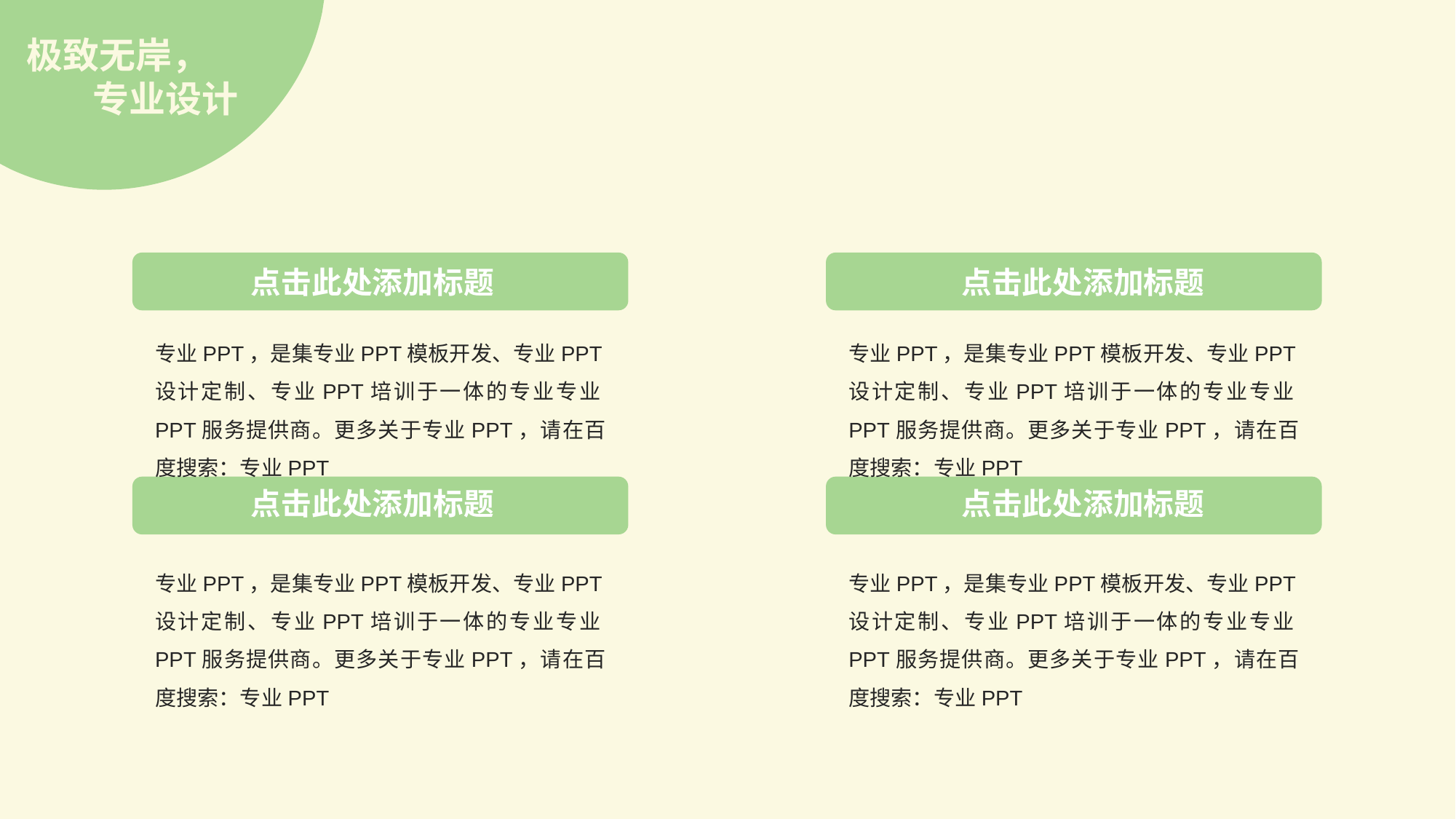

极致无岸，
       专业设计

点击此处添加标题
点击此处添加标题
专业PPT，是集专业PPT模板开发、专业PPT设计定制、专业PPT培训于一体的专业专业PPT服务提供商。更多关于专业PPT，请在百度搜索：专业PPT
专业PPT，是集专业PPT模板开发、专业PPT设计定制、专业PPT培训于一体的专业专业PPT服务提供商。更多关于专业PPT，请在百度搜索：专业PPT

点击此处添加标题
点击此处添加标题
专业PPT，是集专业PPT模板开发、专业PPT设计定制、专业PPT培训于一体的专业专业PPT服务提供商。更多关于专业PPT，请在百度搜索：专业PPT
专业PPT，是集专业PPT模板开发、专业PPT设计定制、专业PPT培训于一体的专业专业PPT服务提供商。更多关于专业PPT，请在百度搜索：专业PPT